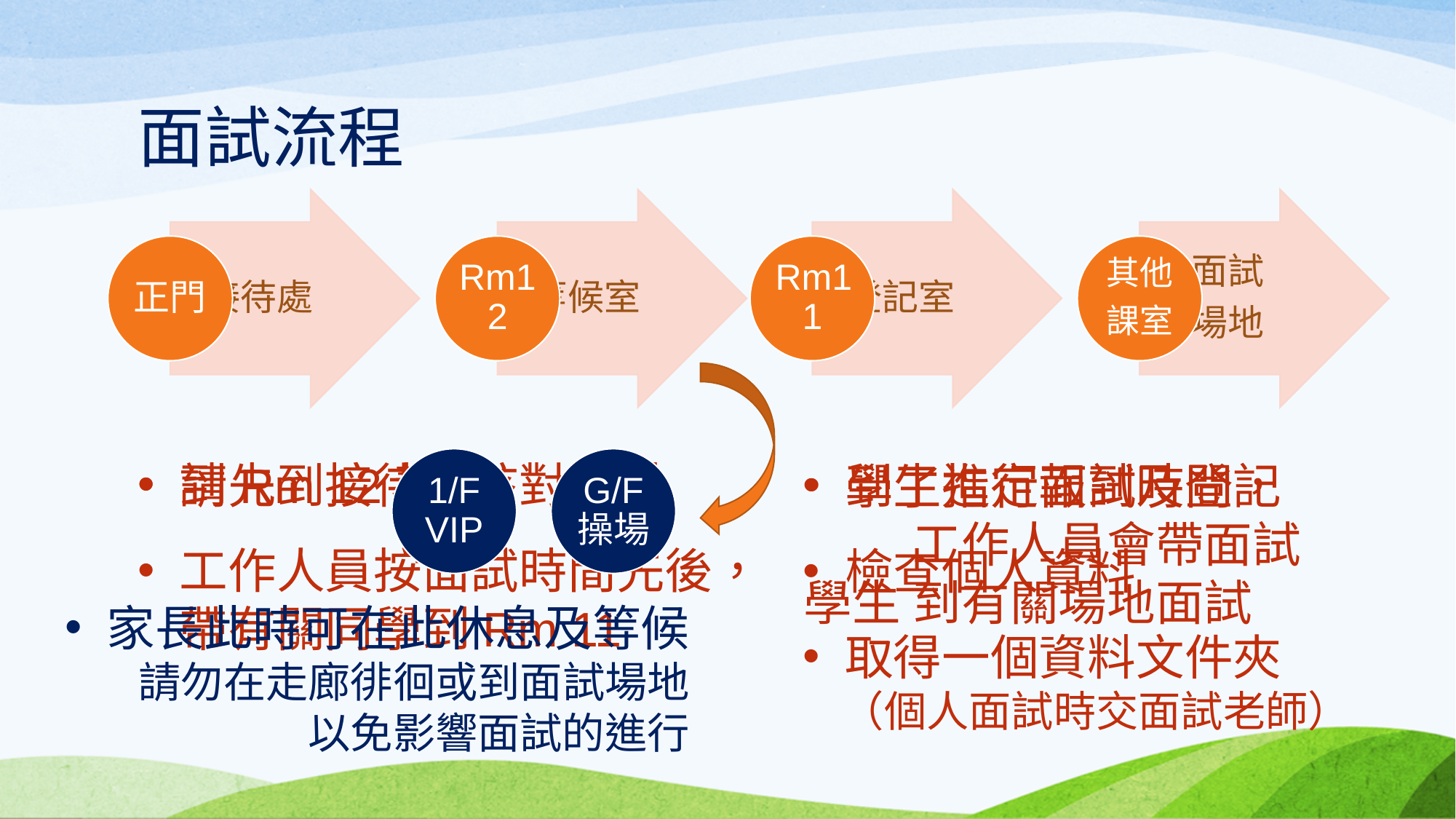

接待處
正門
等候室
Rm12
登記室
Rm11
面試
場地
其他
課室
# 面試流程

G/F 操場

1/F VIP
家長此時可在此休息及等候
請勿在走廊徘徊或到面試場地
以免影響面試的進行
到Rm 12靜候
工作人員按面試時間先後，帶有關同學到Rm 11
請先到接待處核對資料
學生進行報到及登記
檢查個人資料
取得一個資料文件夾
   （個人面試時交面試老師）
到了指定面試時間，
	工作人員會帶面試學生	到有關場地面試